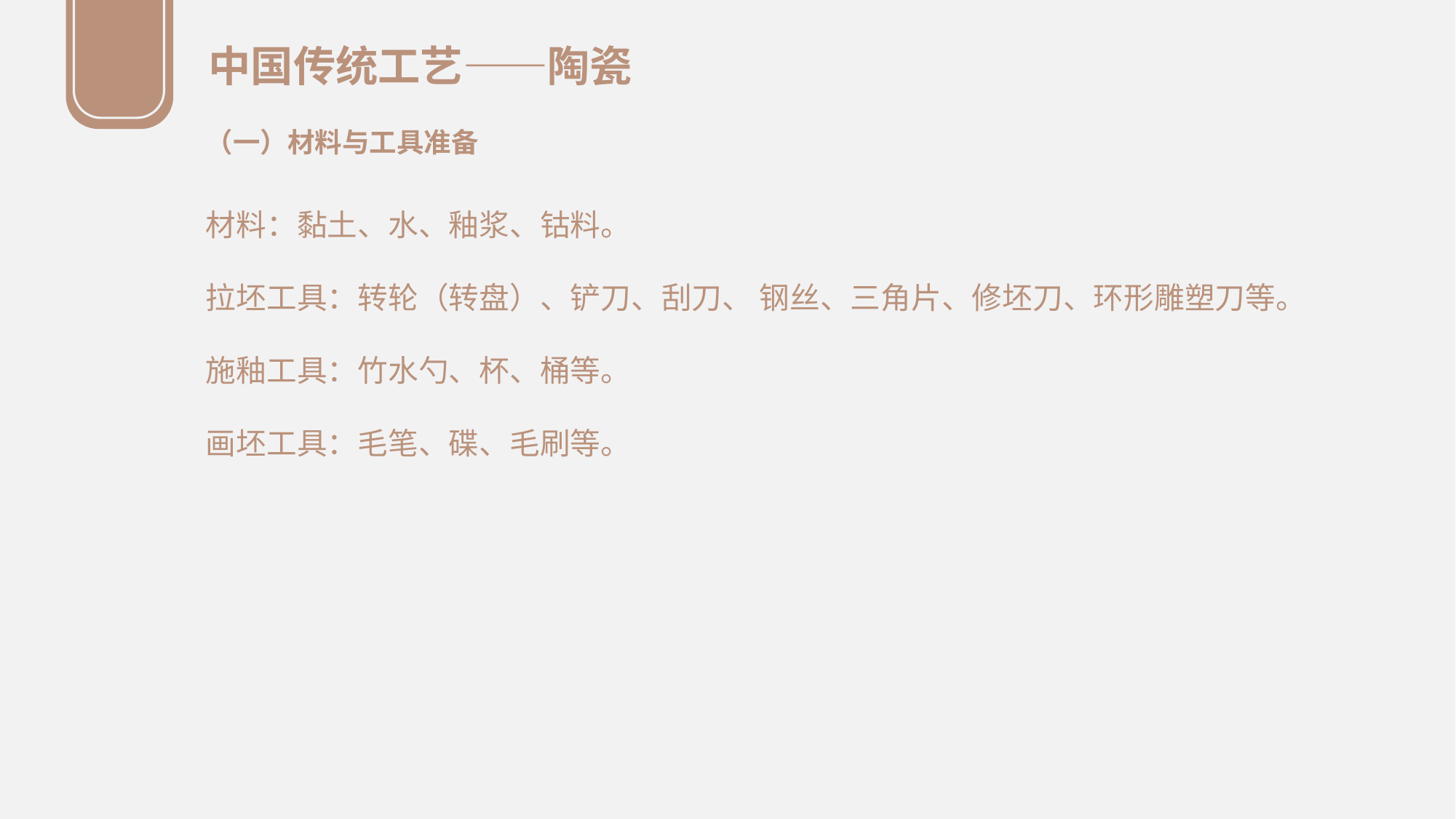

（一）材料与工具准备
材料：黏土、水、釉浆、钴料。
拉坯工具：转轮（转盘）、铲刀、刮刀、 钢丝、三角片、修坯刀、环形雕塑刀等。
施釉工具：竹水勺、杯、桶等。
画坯工具：毛笔、碟、毛刷等。